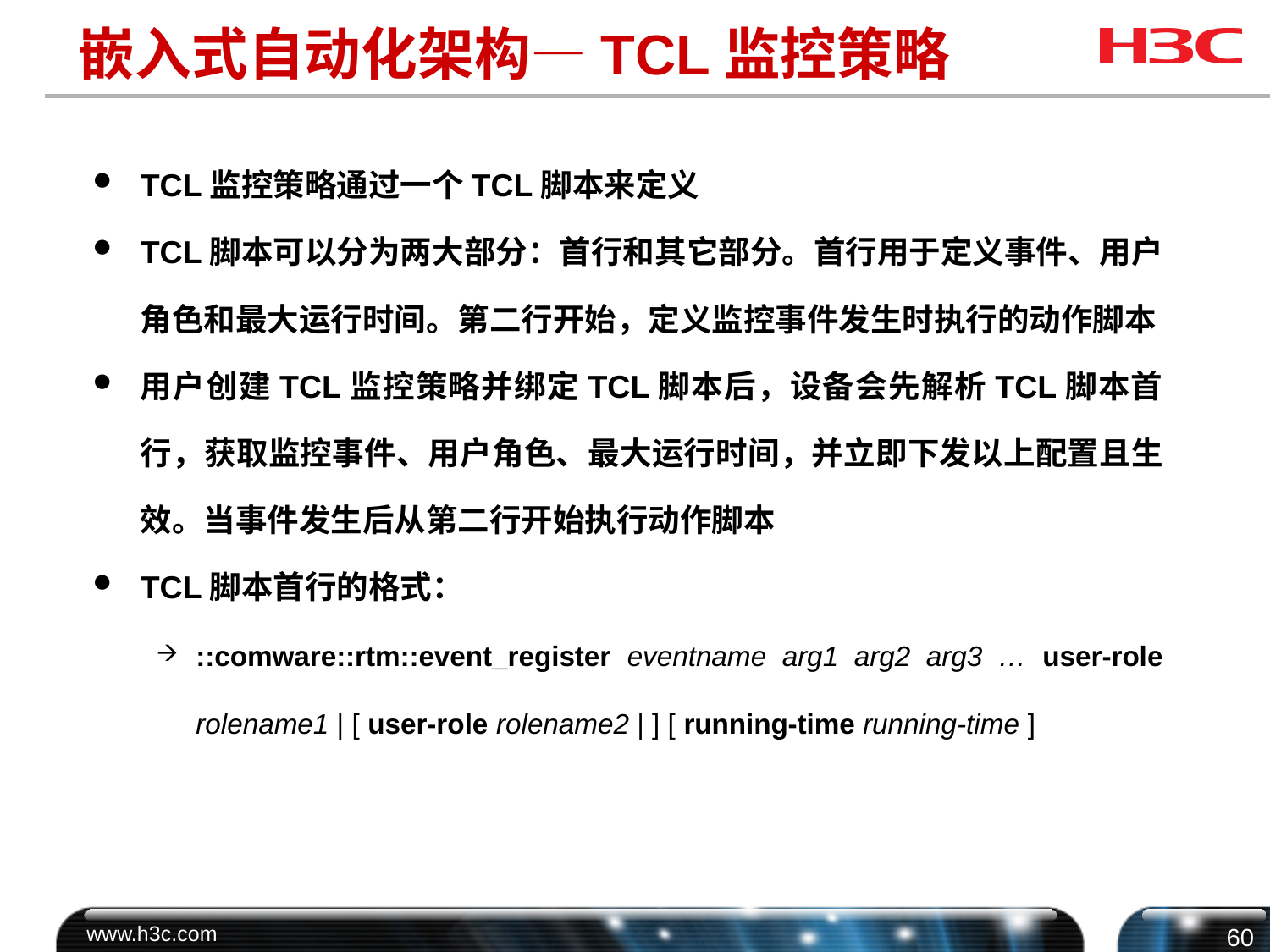

# 嵌入式自动化架构—TCL监控策略
TCL监控策略通过一个TCL脚本来定义
TCL脚本可以分为两大部分：首行和其它部分。首行用于定义事件、用户角色和最大运行时间。第二行开始，定义监控事件发生时执行的动作脚本
用户创建TCL监控策略并绑定TCL脚本后，设备会先解析TCL脚本首行，获取监控事件、用户角色、最大运行时间，并立即下发以上配置且生效。当事件发生后从第二行开始执行动作脚本
TCL脚本首行的格式：
::comware::rtm::event_register eventname arg1 arg2 arg3 … user-role rolename1 | [ user-role rolename2 | ] [ running-time running-time ]